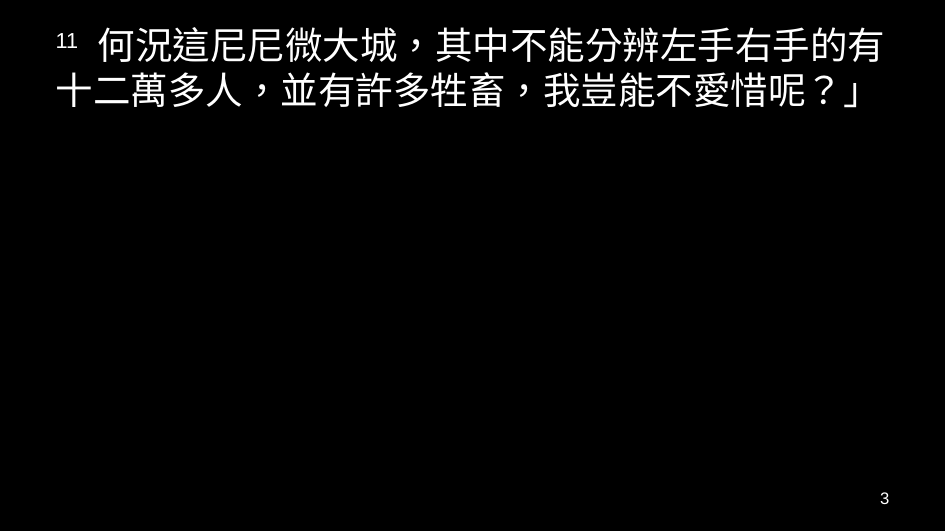

11 何況這尼尼微大城，其中不能分辨左手右手的有十二萬多人，並有許多牲畜，我豈能不愛惜呢？」

3